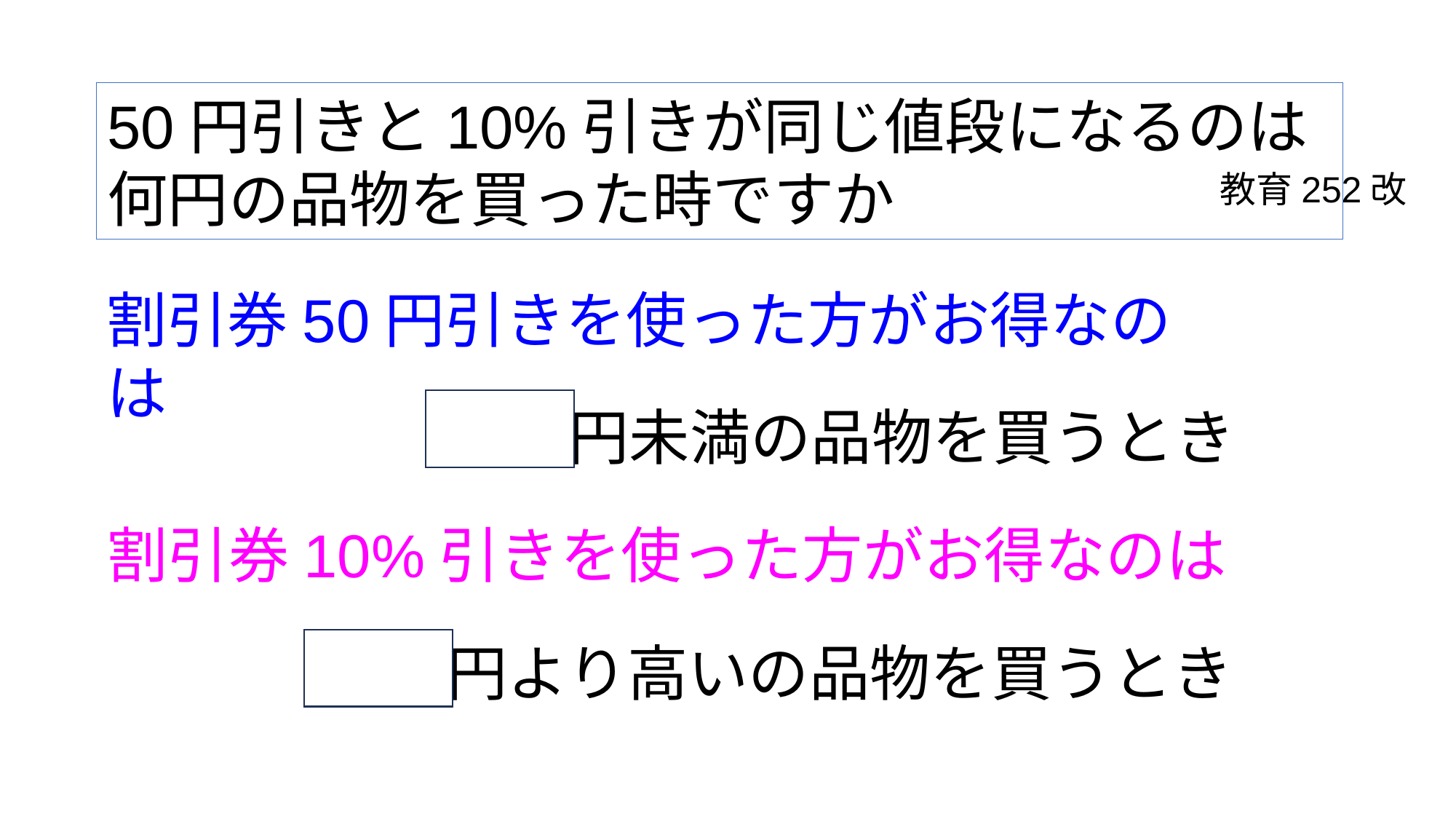

50円引きと10%引きが同じ値段になるのは
何円の品物を買った時ですか
教育252改
割引券50円引きを使った方がお得なのは

500 円未満の品物を買うとき
割引券10%引きを使った方がお得なのは
500 円より高いの品物を買うとき